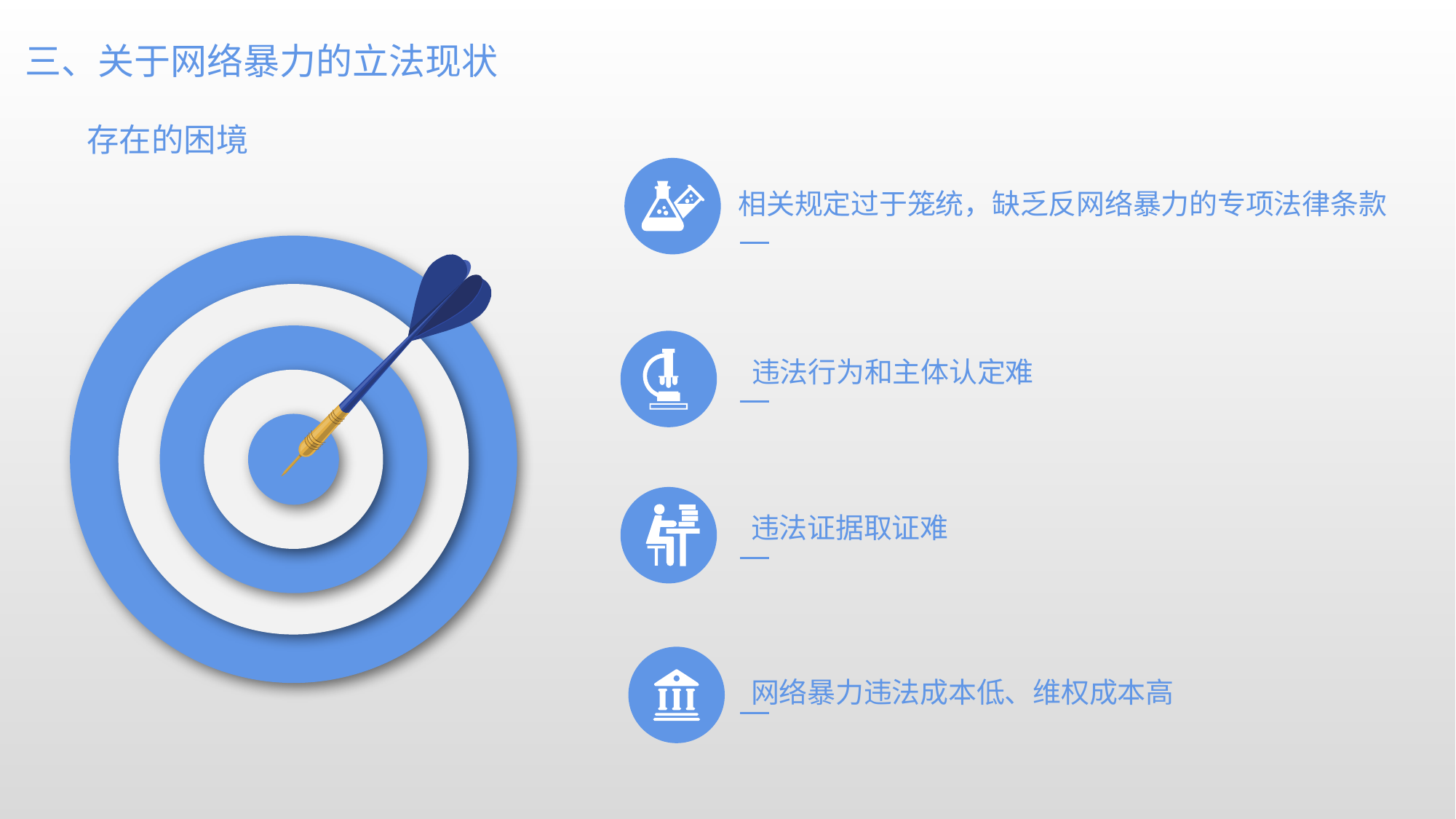

三、关于网络暴力的立法现状
 存在的困境

相关规定过于笼统，缺乏反网络暴力的专项法律条款

违法行为和主体认定难

违法证据取证难

网络暴力违法成本低、维权成本高